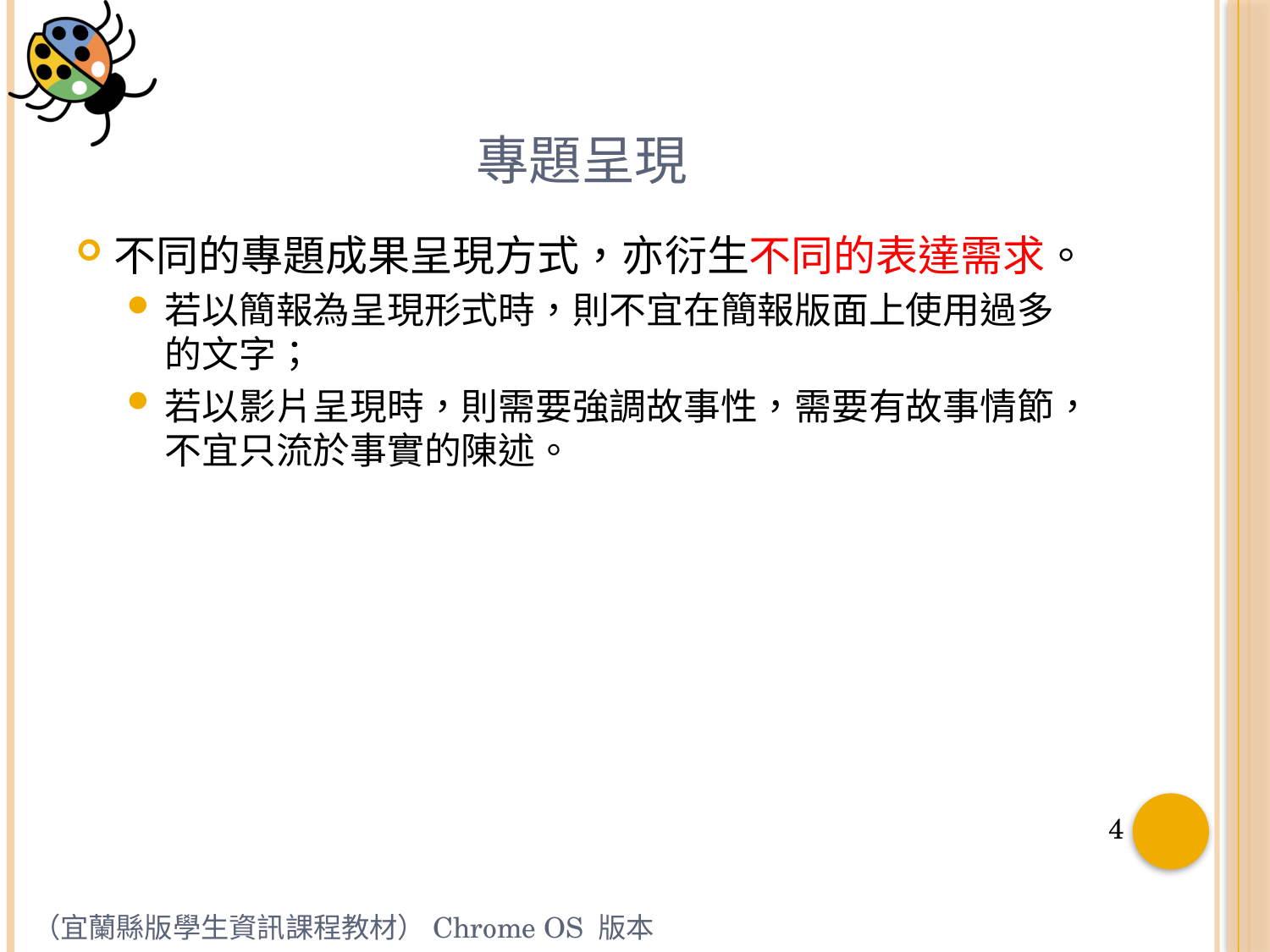

# 專題呈現
不同的專題成果呈現方式，亦衍生不同的表達需求。
若以簡報為呈現形式時，則不宜在簡報版面上使用過多的文字；
若以影片呈現時，則需要強調故事性，需要有故事情節，不宜只流於事實的陳述。

（宜蘭縣版學生資訊課程教材）Chrome OS 版本